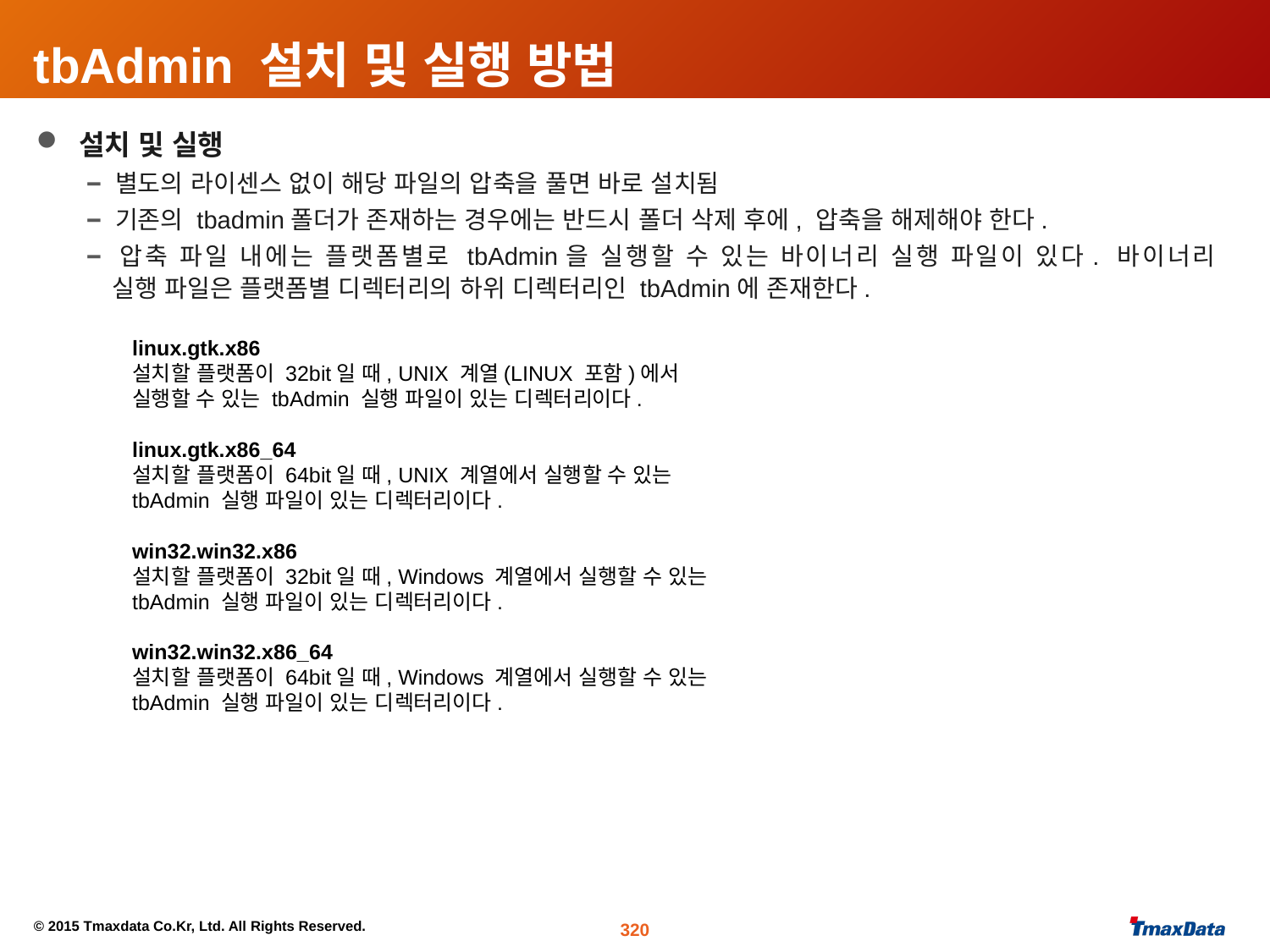

# tbAdmin 설치 및 실행 방법
 설치 및 실행
 별도의 라이센스 없이 해당 파일의 압축을 풀면 바로 설치됨
 기존의 tbadmin폴더가 존재하는 경우에는 반드시 폴더 삭제 후에, 압축을 해제해야 한다.
 압축 파일 내에는 플랫폼별로 tbAdmin을 실행할 수 있는 바이너리 실행 파일이 있다. 바이너리
  실행 파일은 플랫폼별 디렉터리의 하위 디렉터리인 tbAdmin에 존재한다.

 설치할 플랫폼에 맞는 디렉터리에서 tbAdmin 이라는 바이너리 실행 파일을 실행한다.
linux.gtk.x86
설치할 플랫폼이 32bit일 때, UNIX 계열(LINUX 포함)에서 실행할 수 있는 tbAdmin 실행 파일이 있는 디렉터리이다.

linux.gtk.x86_64
설치할 플랫폼이 64bit일 때, UNIX 계열에서 실행할 수 있는 tbAdmin 실행 파일이 있는 디렉터리이다.

win32.win32.x86
설치할 플랫폼이 32bit일 때, Windows 계열에서 실행할 수 있는 tbAdmin 실행 파일이 있는 디렉터리이다.

win32.win32.x86_64
설치할 플랫폼이 64bit일 때, Windows 계열에서 실행할 수 있는 tbAdmin 실행 파일이 있는 디렉터리이다.